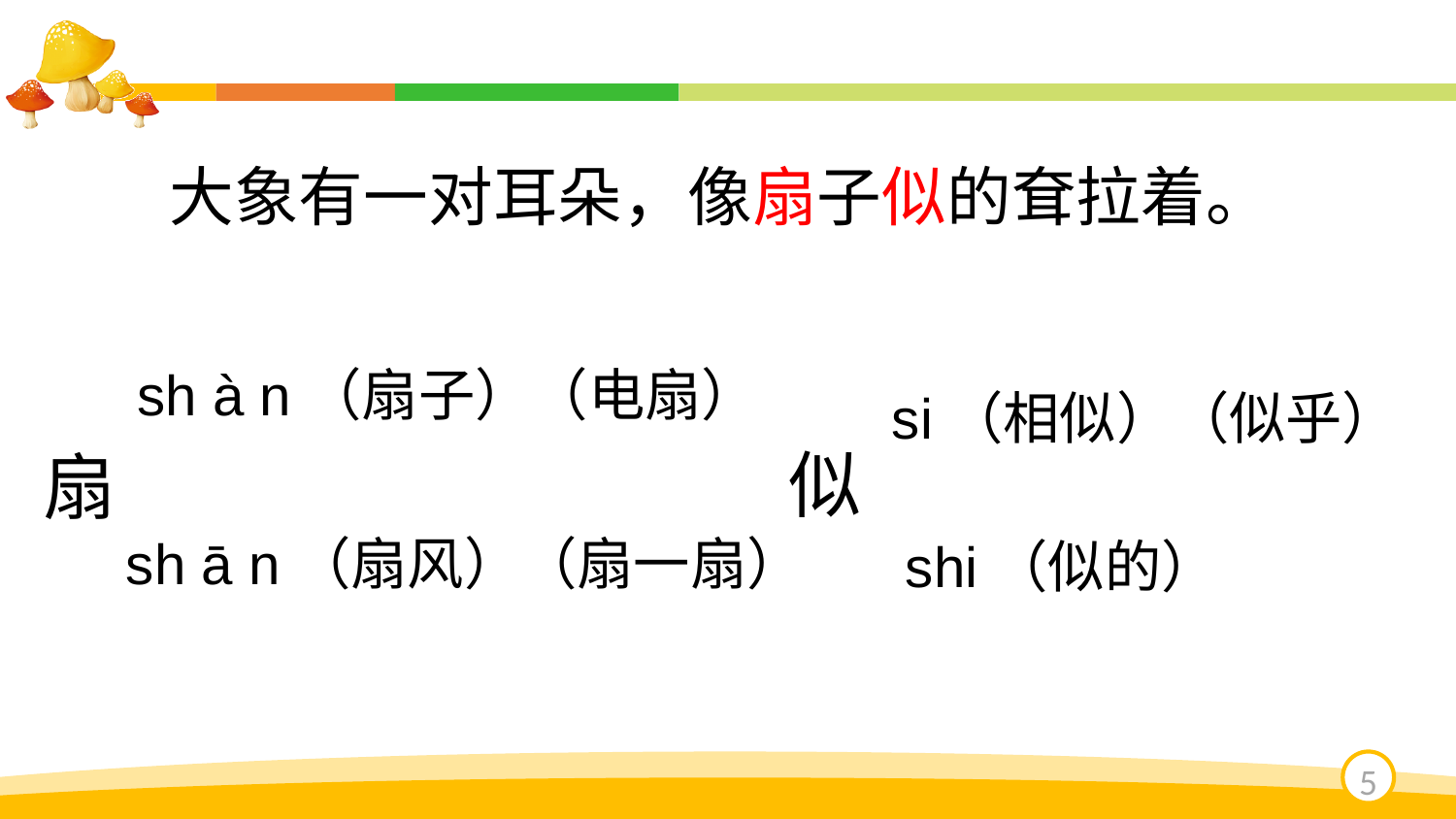

大象有一对耳朵，像扇子似的耷拉着。
    sh à n（扇子）（电扇）
 si（相似）（似乎）
似
扇
    sh ā n（扇风）（扇一扇）
 shi（似的）